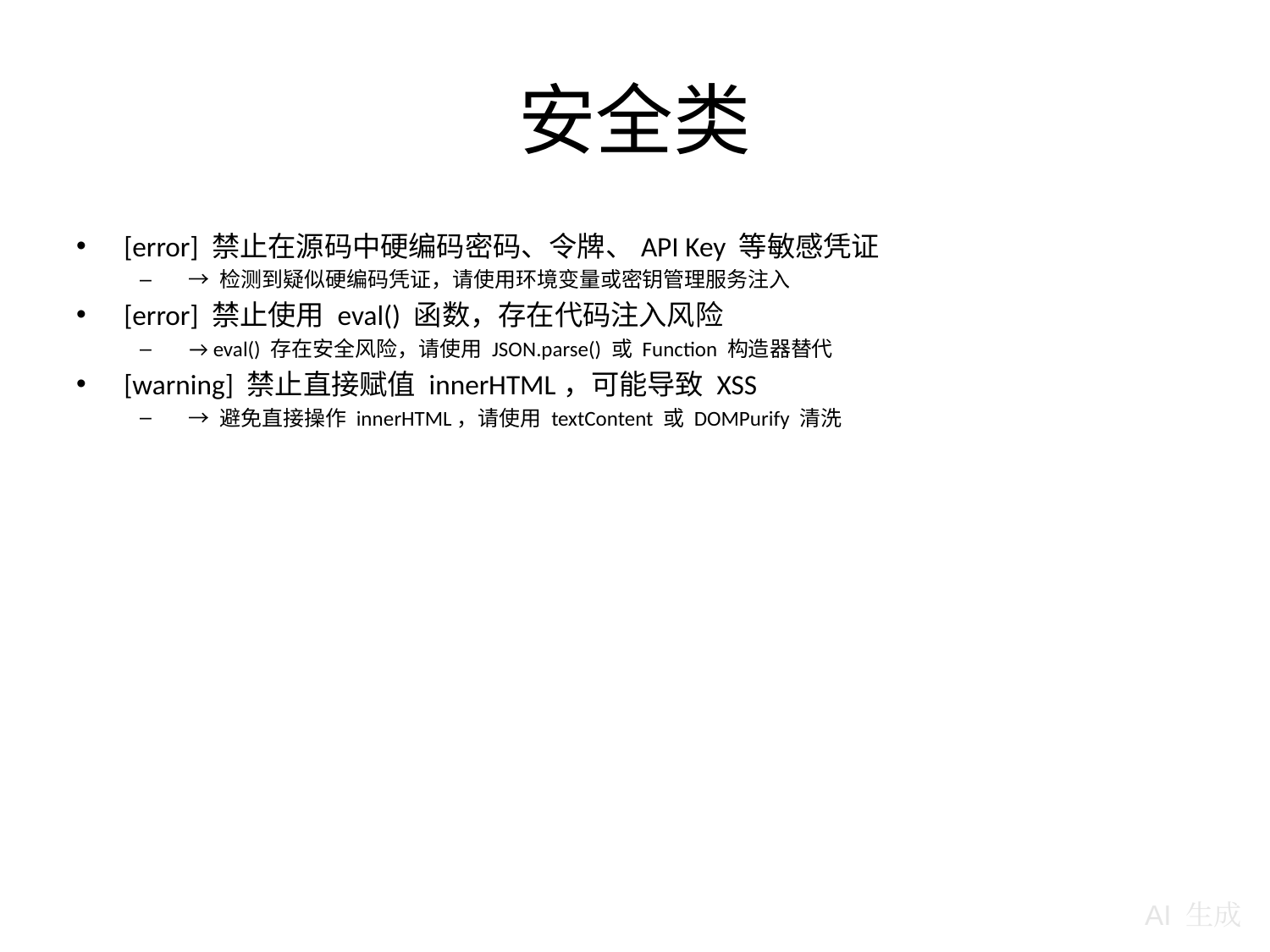

# 安全类
[error] 禁止在源码中硬编码密码、令牌、API Key 等敏感凭证
  → 检测到疑似硬编码凭证，请使用环境变量或密钥管理服务注入
[error] 禁止使用 eval() 函数，存在代码注入风险
  → eval() 存在安全风险，请使用 JSON.parse() 或 Function 构造器替代
[warning] 禁止直接赋值 innerHTML，可能导致 XSS
  → 避免直接操作 innerHTML，请使用 textContent 或 DOMPurify 清洗
AI 生成